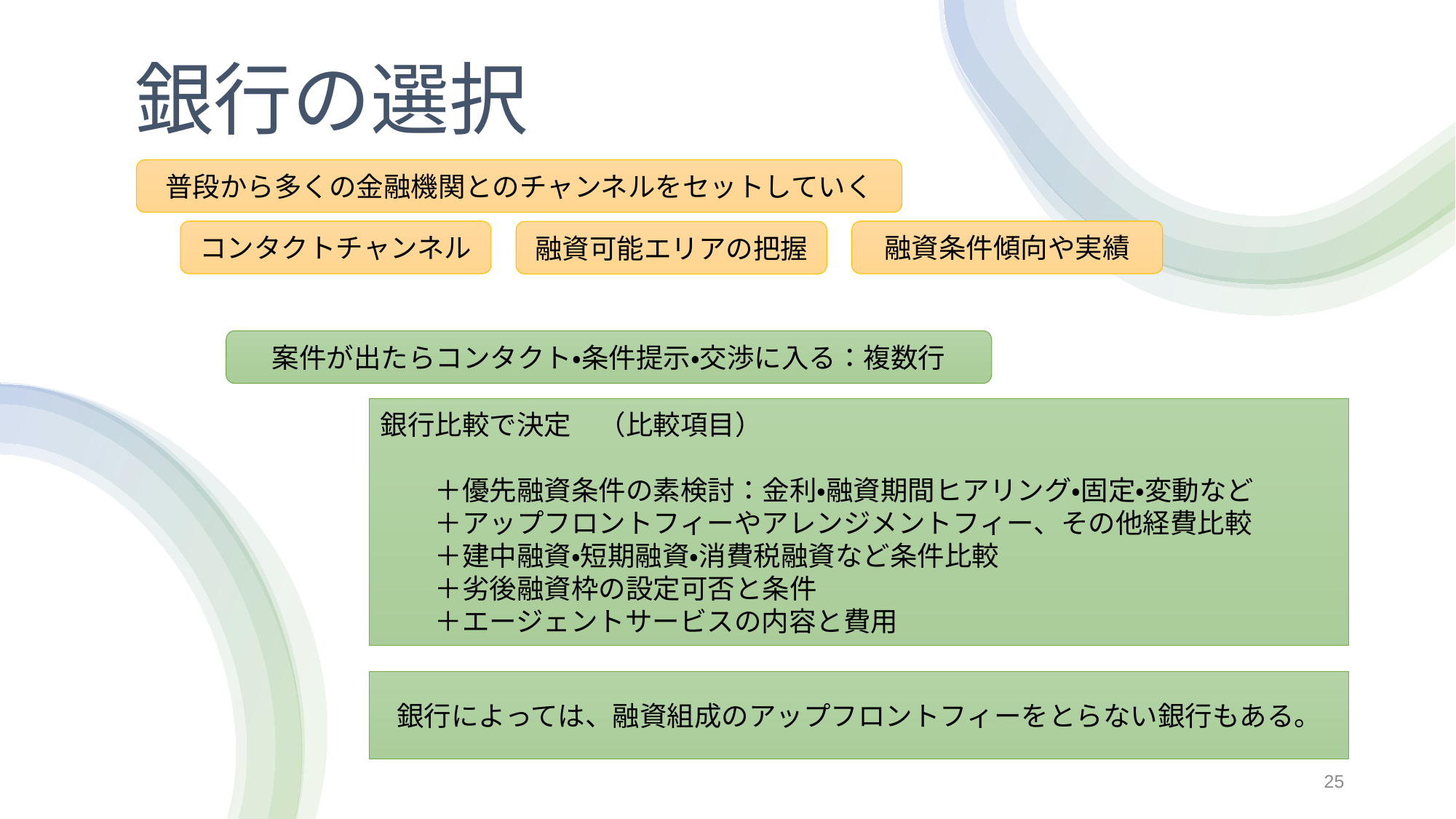

# 銀行の選択
普段から多くの金融機関とのチャンネルをセットしていく
コンタクトチャンネル
融資条件傾向や実績
融資可能エリアの把握
案件が出たらコンタクト・条件提示・交渉に入る：複数行
銀行比較で決定　（比較項目）

　　＋優先融資条件の素検討：金利・融資期間ヒアリング・固定・変動など
　　＋アップフロントフィーやアレンジメントフィー、その他経費比較
　　＋建中融資・短期融資・消費税融資など条件比較
　　＋劣後融資枠の設定可否と条件
　　＋エージェントサービスの内容と費用

銀行によっては、融資組成のアップフロントフィーをとらない銀行もある。
25